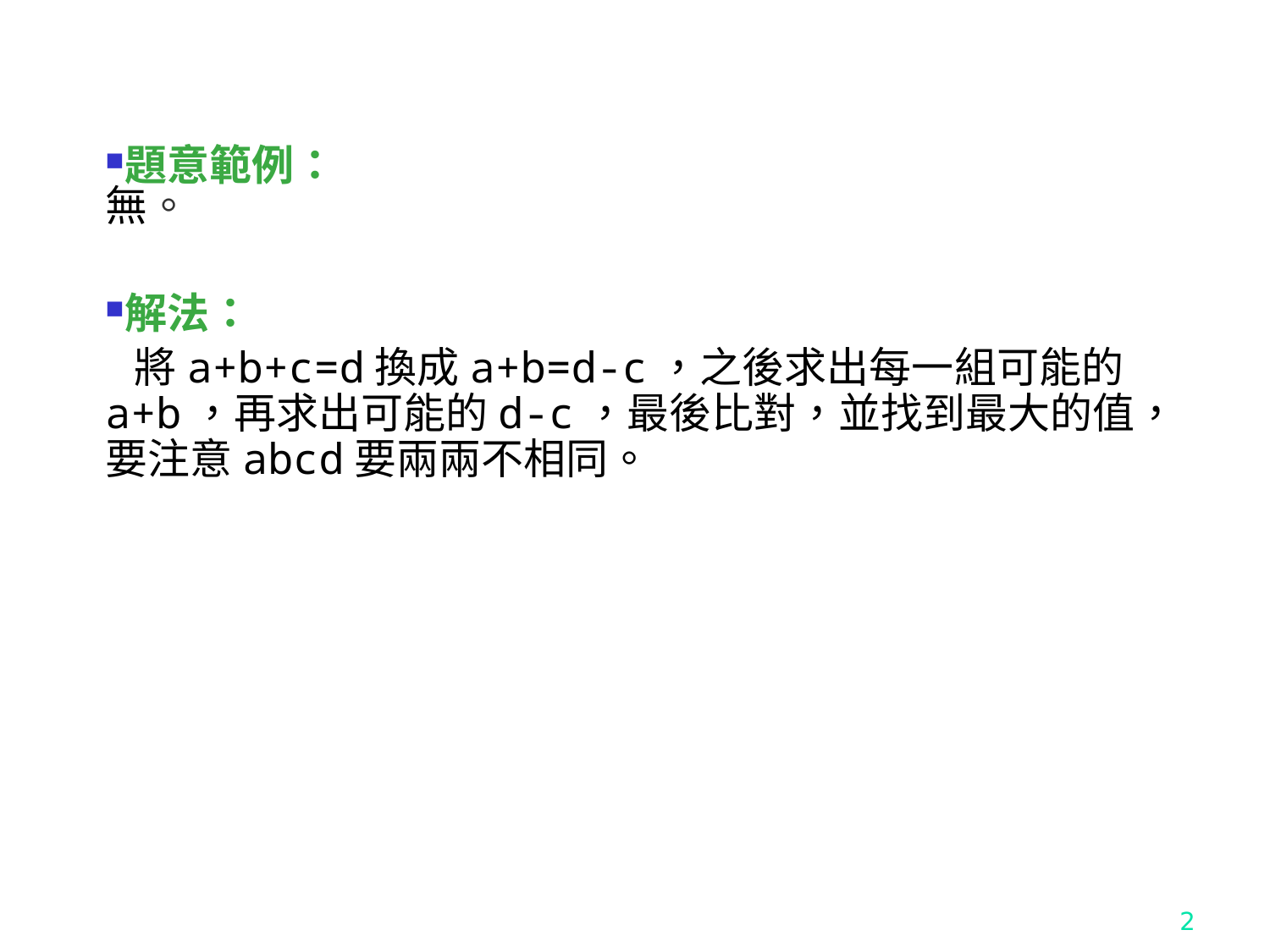

題意範例：
無。

解法：
  將a+b+c=d換成a+b=d-c，之後求出每一組可能的a+b，再求出可能的d-c，最後比對，並找到最大的值，要注意abcd要兩兩不相同。

2